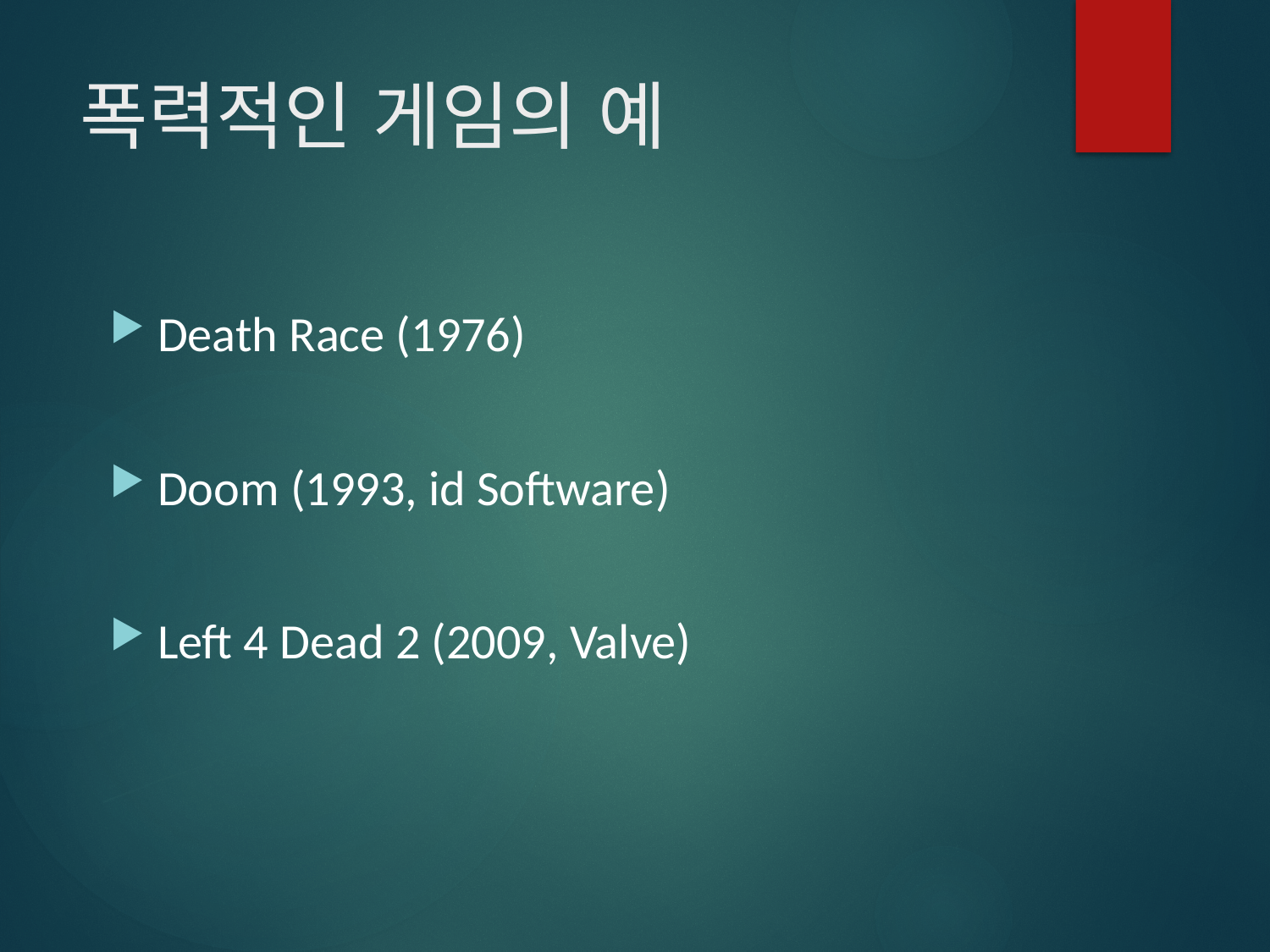

# 폭력적인 게임의 예
Death Race (1976)

Doom (1993, id Software)

Left 4 Dead 2 (2009, Valve)